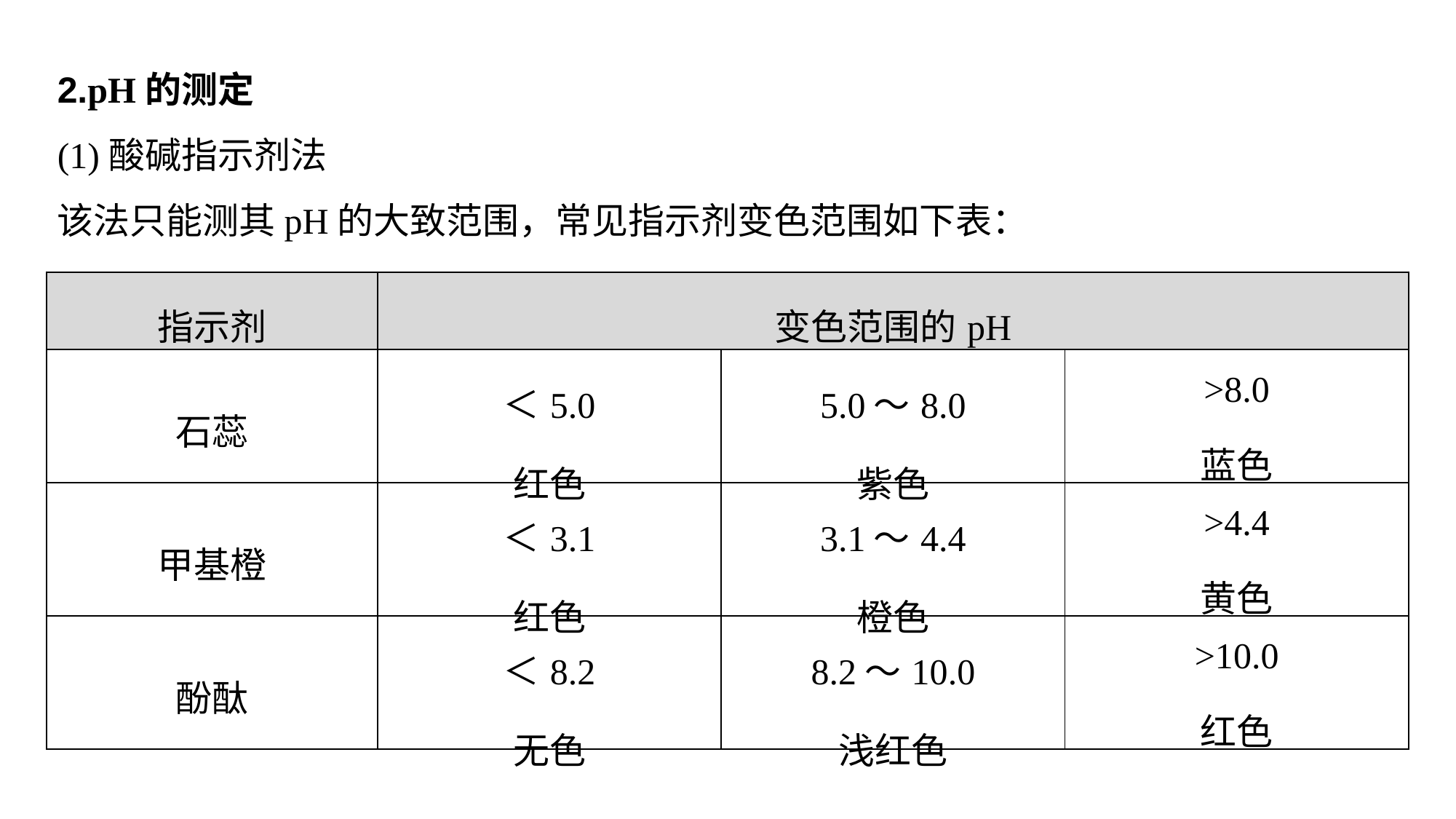

2.pH的测定
(1)酸碱指示剂法
该法只能测其pH的大致范围，常见指示剂变色范围如下表：
| 指示剂 | 变色范围的pH |  |  |
| --- | --- | --- | --- |
| 石蕊 | ＜5.0 红色 | 5.0～8.0 紫色 | >8.0 蓝色 |
| 甲基橙 | ＜3.1 红色 | 3.1～4.4 橙色 | >4.4 黄色 |
| 酚酞 | ＜8.2 无色 | 8.2～10.0 浅红色 | >10.0 红色 |